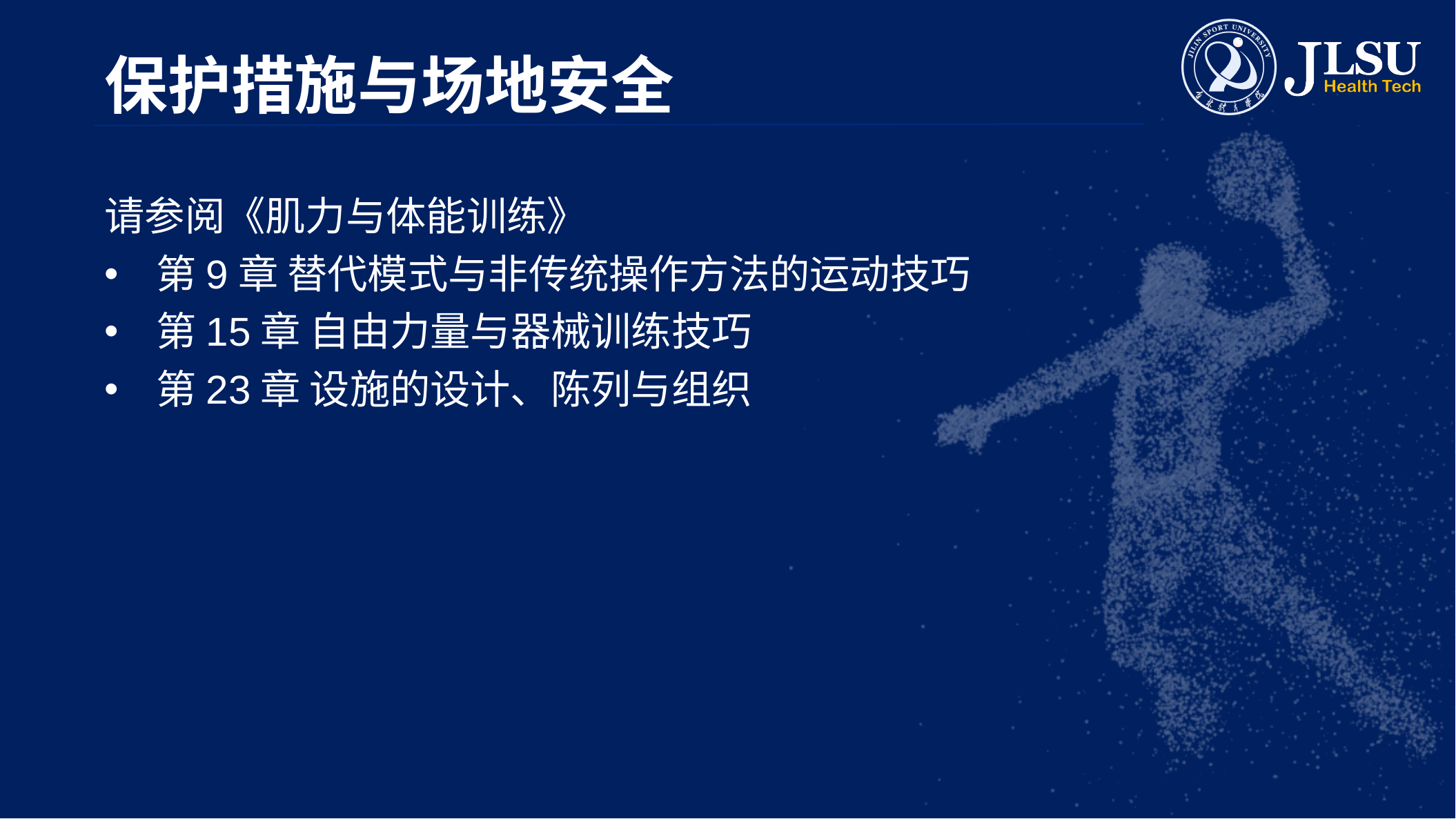

# 保护措施与场地安全
请参阅《肌力与体能训练》
第9章 替代模式与非传统操作方法的运动技巧
第15章 自由力量与器械训练技巧
第23章 设施的设计、陈列与组织